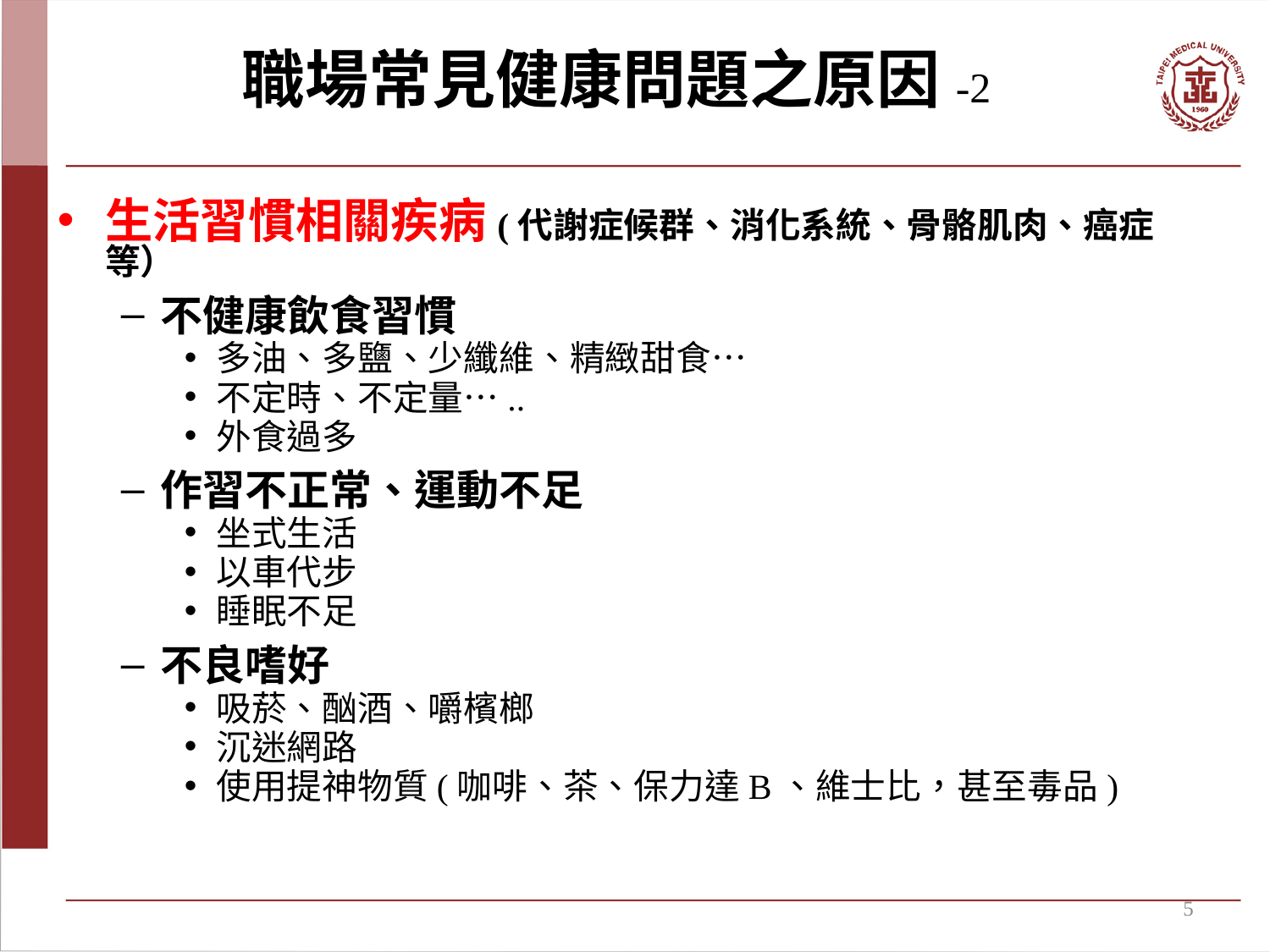

# 職場常見健康問題之原因-2
生活習慣相關疾病(代謝症候群、消化系統、骨骼肌肉、癌症等）
不健康飲食習慣
多油、多鹽、少纖維、精緻甜食…
不定時、不定量…..
外食過多
作習不正常、運動不足
坐式生活
以車代步
睡眠不足
不良嗜好
吸菸、酗酒、嚼檳榔
沉迷網路
使用提神物質(咖啡、茶、保力達B、維士比，甚至毒品)

5